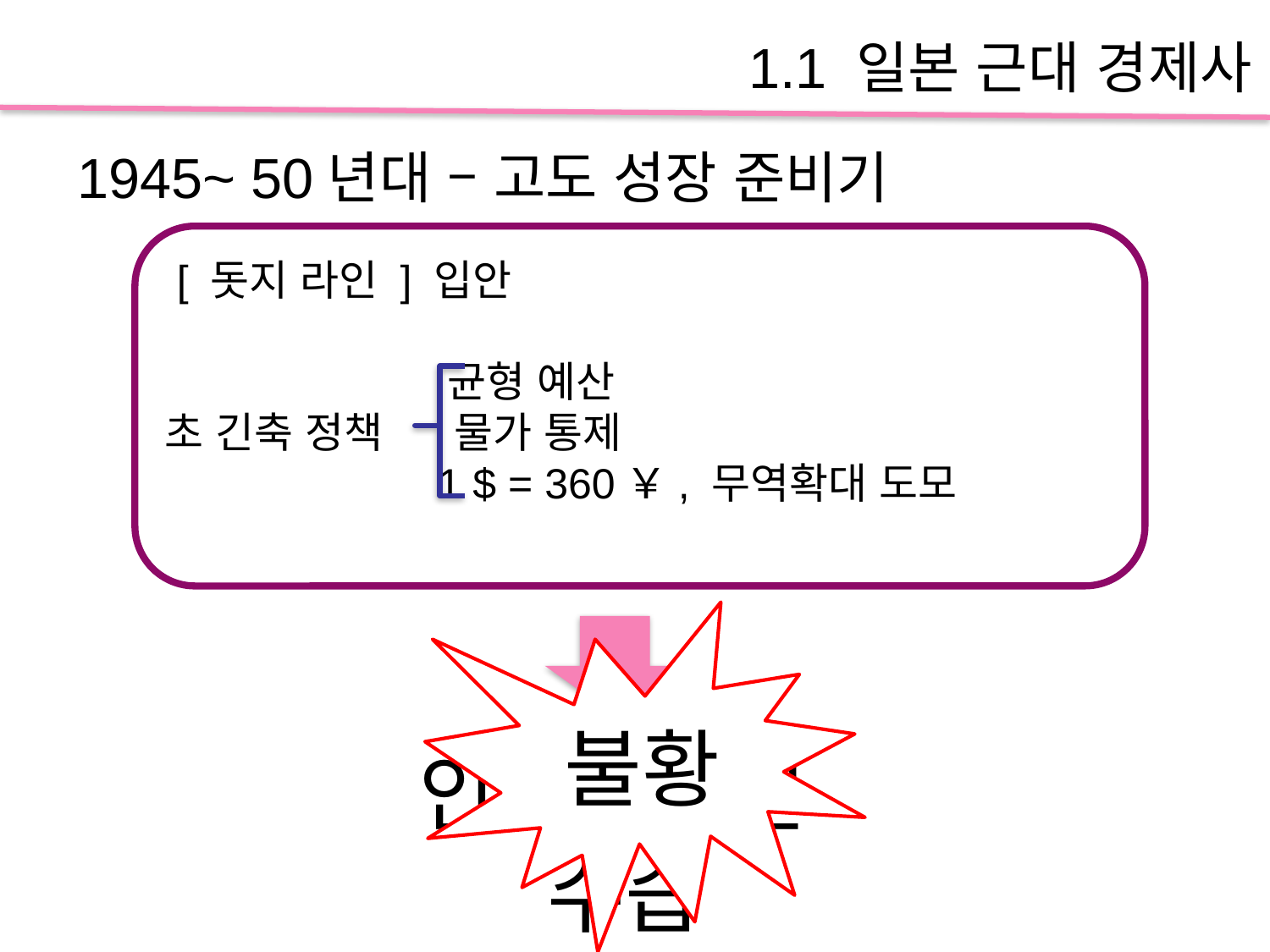

1.1 일본 근대 경제사
1945~ 50년대 – 고도 성장 준비기

 [ 돗지 라인 ] 입안

                       균형 예산
초 긴축 정책      물가 통제
                       1 $ = 360￥, 무역확대 도모

불황

인플레이션
수습